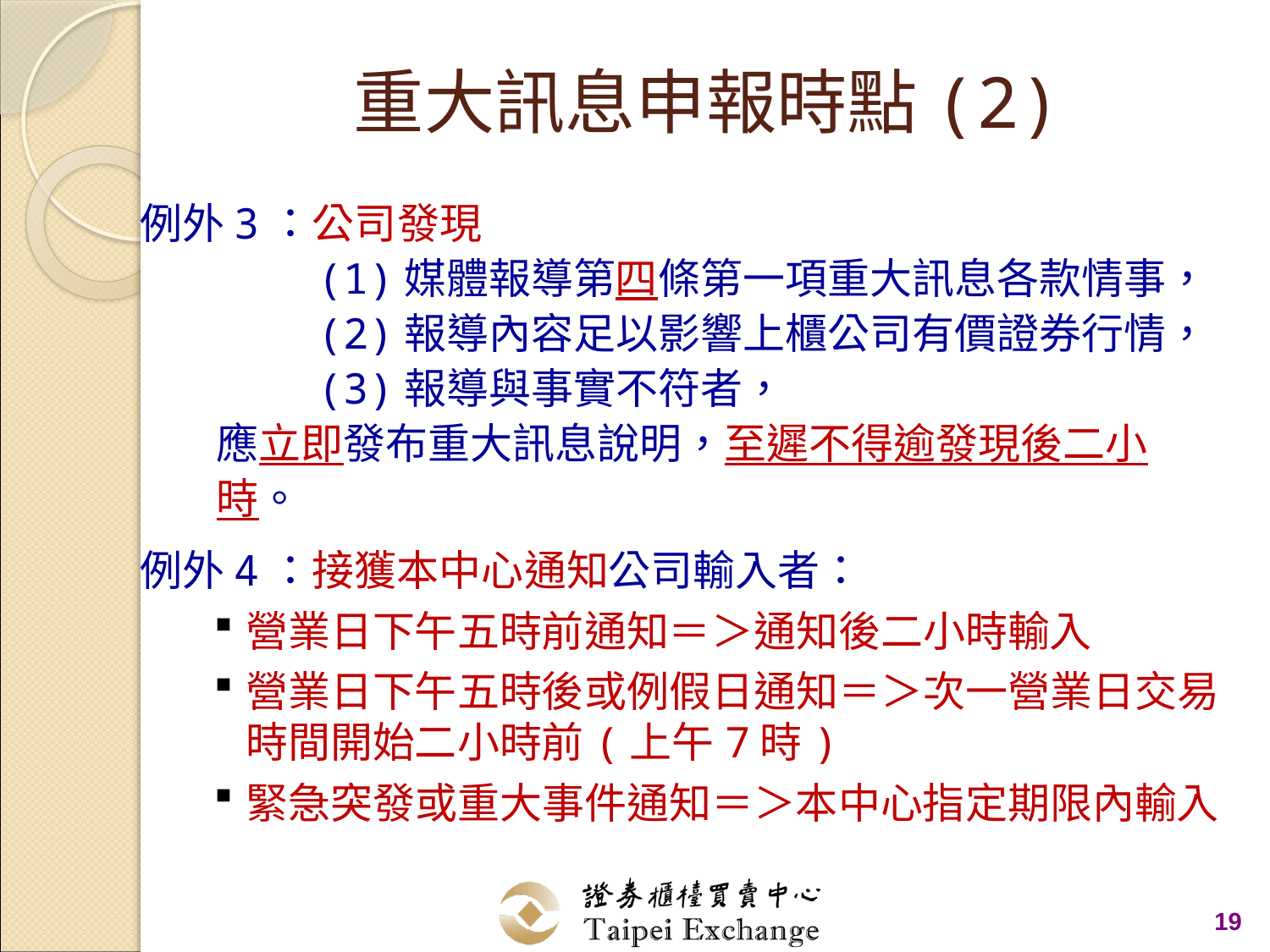

# 重大訊息申報時點(2)
例外3：公司發現
       (1)媒體報導第四條第一項重大訊息各款情事，
       (2)報導內容足以影響上櫃公司有價證券行情，
       (3)報導與事實不符者，
       應立即發布重大訊息說明，至遲不得逾發現後二小
       時。
例外4：接獲本中心通知公司輸入者：
營業日下午五時前通知＝＞通知後二小時輸入
營業日下午五時後或例假日通知＝＞次一營業日交易時間開始二小時前(上午7時)
緊急突發或重大事件通知＝＞本中心指定期限內輸入
19